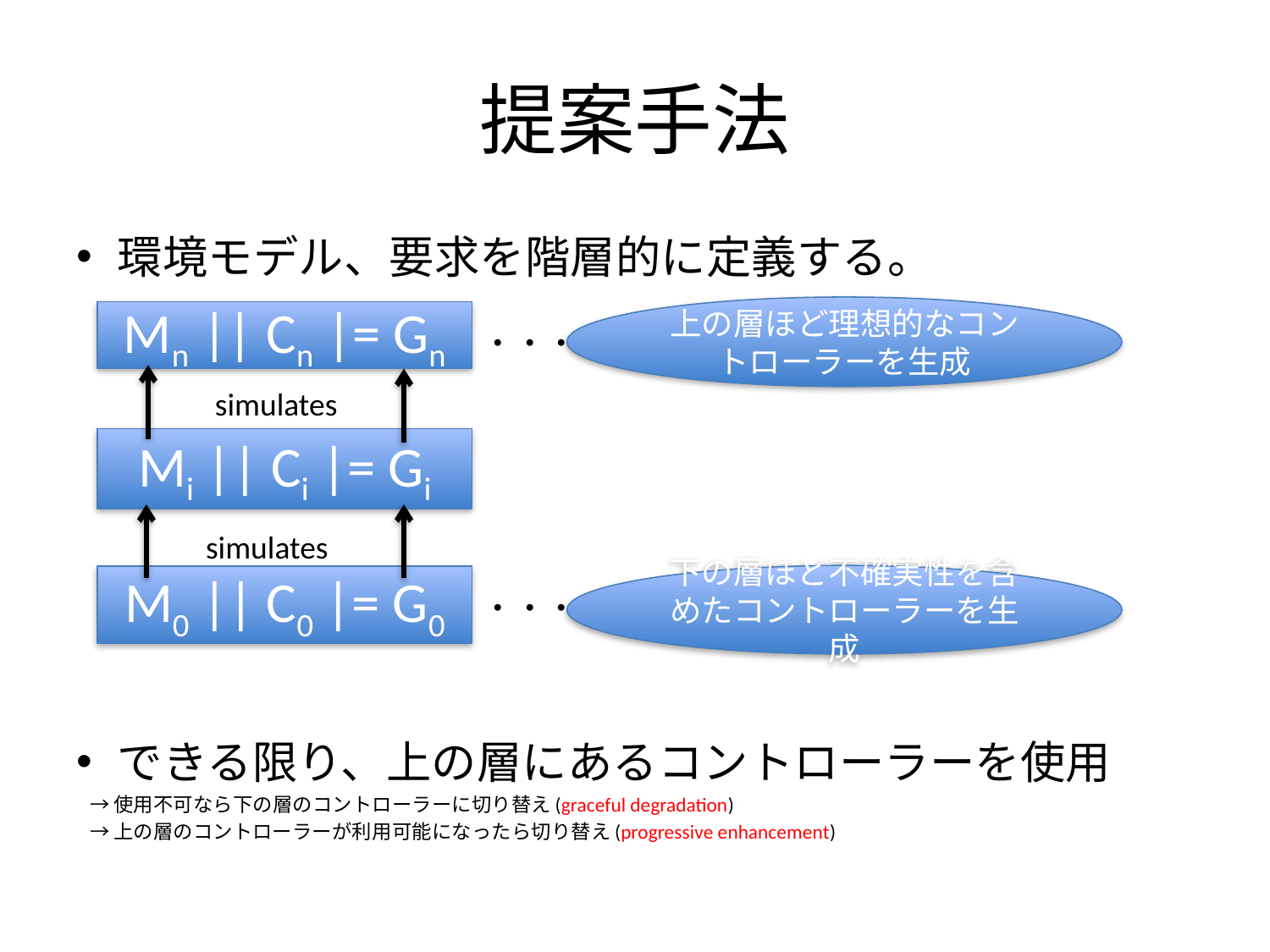

# 提案手法
環境モデル、要求を階層的に定義する。

できる限り、上の層にあるコントローラーを使用
→使用不可なら下の層のコントローラーに切り替え(graceful degradation)
→上の層のコントローラーが利用可能になったら切り替え(progressive enhancement)
上の層ほど理想的なコントローラーを生成
Mn || Cn |= Gn
・・・
simulates
Mi || Ci |= Gi
simulates

下の層ほど不確実性を含めたコントローラーを生成
M0 || C0 |= G0
・・・